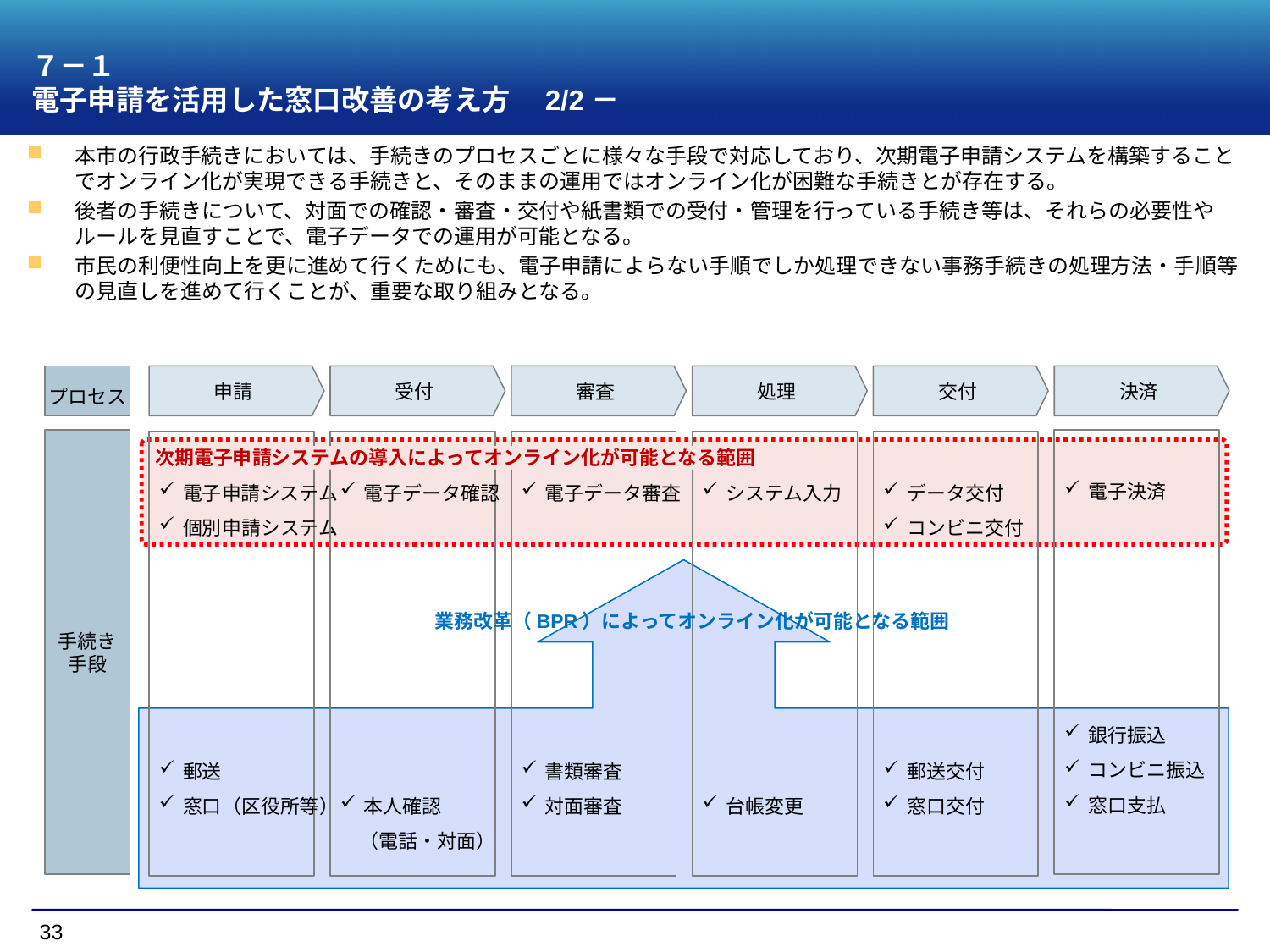

７－１
電子申請を活用した窓口改善の考え方　2/2－

本市の行政手続きにおいては、手続きのプロセスごとに様々な手段で対応しており、次期電子申請システムを構築することでオンライン化が実現できる手続きと、そのままの運用ではオンライン化が困難な手続きとが存在する。
後者の手続きについて、対面での確認・審査・交付や紙書類での受付・管理を行っている手続き等は、それらの必要性やルールを見直すことで、電子データでの運用が可能となる。
市民の利便性向上を更に進めて行くためにも、電子申請によらない手順でしか処理できない事務手続きの処理方法・手順等の見直しを進めて行くことが、重要な取り組みとなる。
プロセス
申請
受付
審査
処理
交付
決済
手続き
手段

電子決済

銀行振込
コンビニ振込
窓口支払

電子申請システム
個別申請システム

郵送
窓口（区役所等）

電子データ確認

本人確認
　（電話・対面）

電子データ審査

書類審査
対面審査

システム入力

台帳変更

データ交付
コンビニ交付

郵送交付
窓口交付

次期電子申請システムの導入によってオンライン化が可能となる範囲

業務改革（BPR）によってオンライン化が可能となる範囲